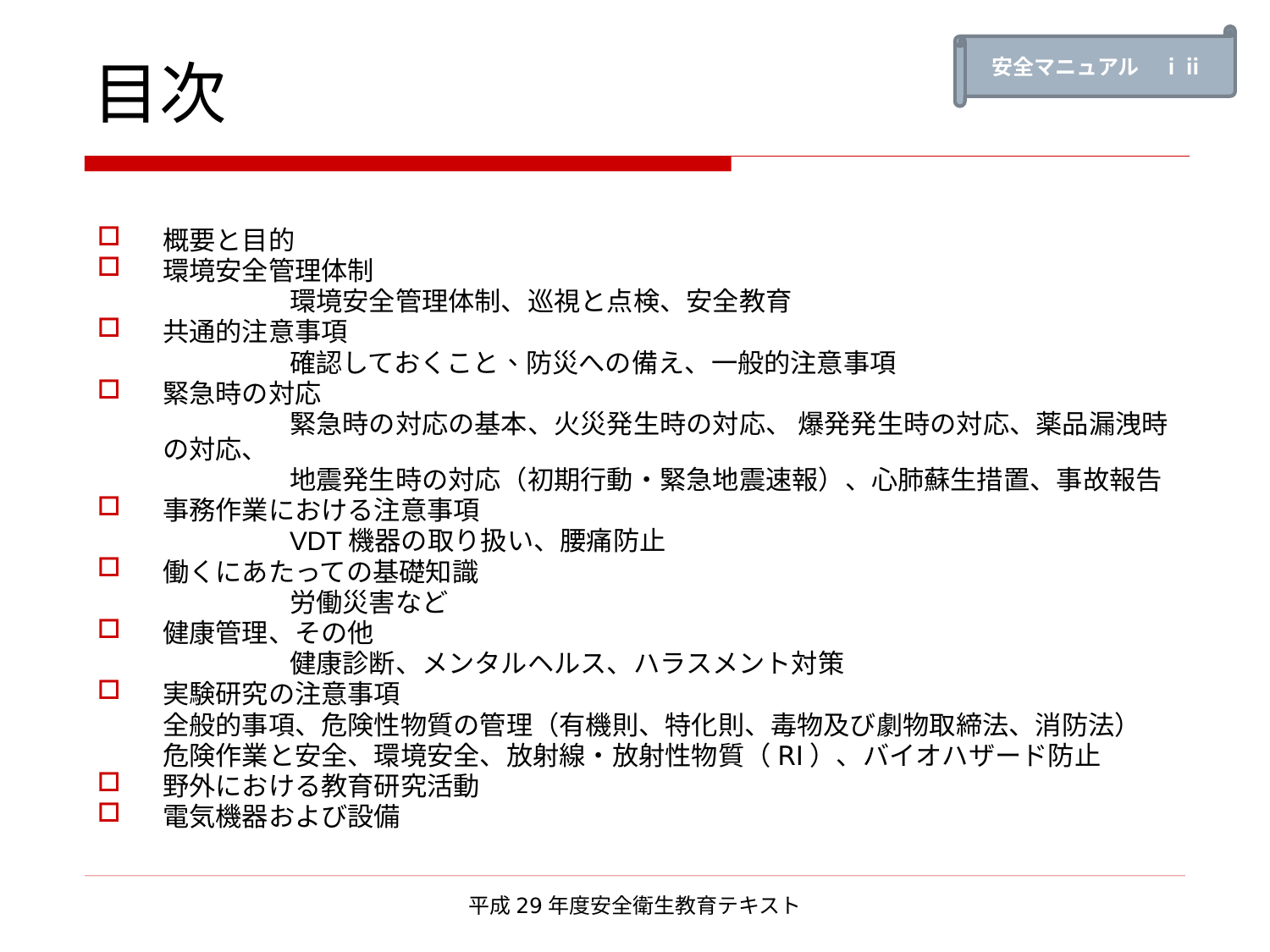

安全マニュアル　ⅰⅱ
# 目次

概要と目的
環境安全管理体制
　　　　	環境安全管理体制、巡視と点検、安全教育
共通的注意事項
　　　　	確認しておくこと、防災への備え、一般的注意事項
緊急時の対応
　　　　	緊急時の対応の基本、火災発生時の対応、 爆発発生時の対応、薬品漏洩時の対応、
　　　　	地震発生時の対応（初期行動・緊急地震速報）、心肺蘇生措置、事故報告
事務作業における注意事項
　　　　	VDT機器の取り扱い、腰痛防止
働くにあたっての基礎知識
　　　　	労働災害など
健康管理、その他
　　　　	健康診断、メンタルヘルス、ハラスメント対策
実験研究の注意事項
	全般的事項、危険性物質の管理（有機則、特化則、毒物及び劇物取締法、消防法）
	危険作業と安全、環境安全、放射線・放射性物質（RI）、バイオハザード防止
野外における教育研究活動
電気機器および設備

平成29年度安全衛生教育テキスト